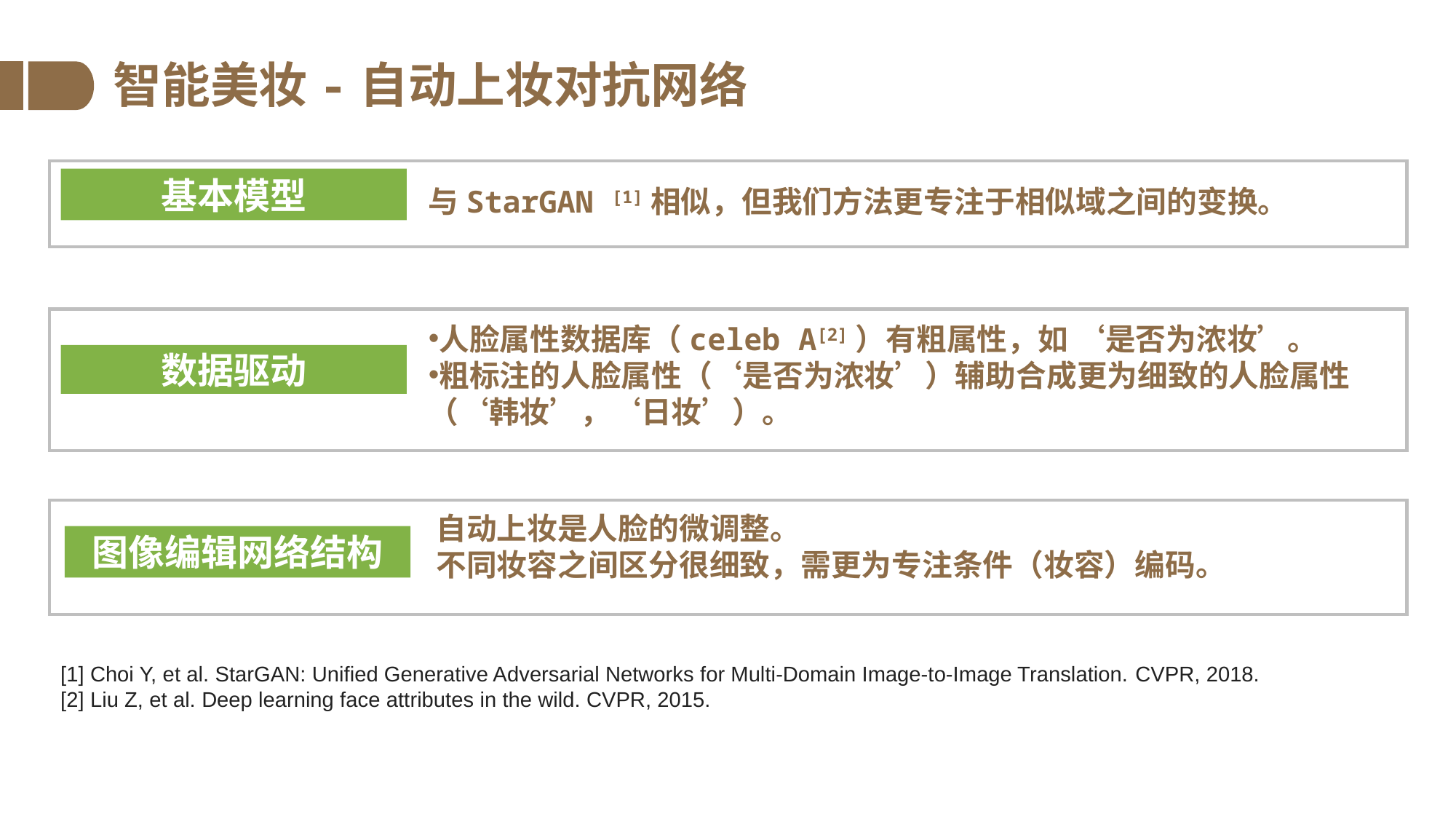

智能美妆-自动上妆对抗网络

基本模型
与StarGAN [1]相似，但我们方法更专注于相似域之间的变换。

人脸属性数据库（celeb A[2]）有粗属性，如 ‘是否为浓妆’。
粗标注的人脸属性（‘是否为浓妆’）辅助合成更为细致的人脸属性（‘韩妆’，‘日妆’）。
数据驱动

自动上妆是人脸的微调整。
不同妆容之间区分很细致，需更为专注条件（妆容）编码。
图像编辑网络结构
[1] Choi Y, et al. StarGAN: Unified Generative Adversarial Networks for Multi-Domain Image-to-Image Translation. CVPR, 2018.
[2] Liu Z, et al. Deep learning face attributes in the wild. CVPR, 2015.